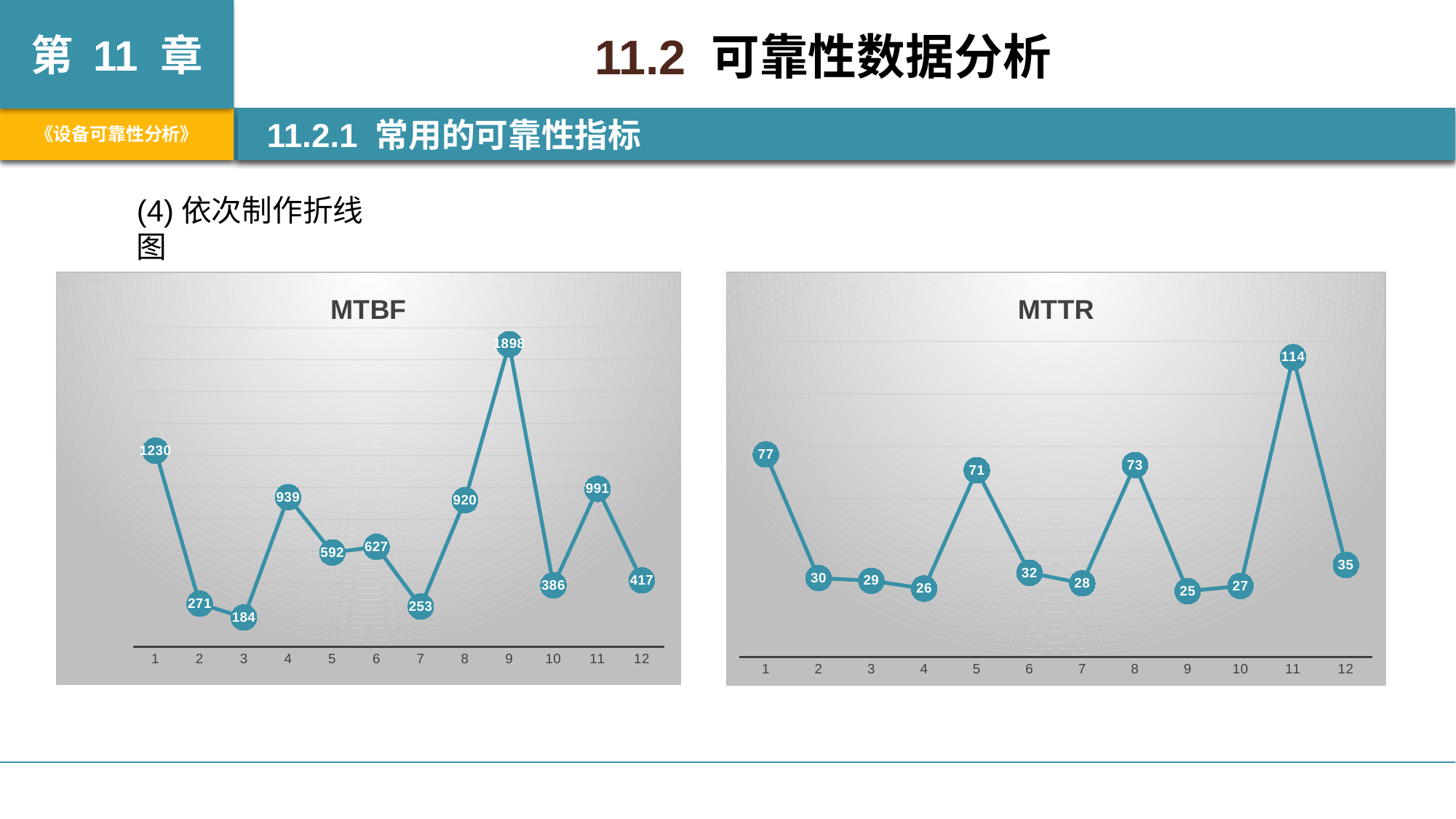

11.2 可靠性数据分析
  11.2.1 常用的可靠性指标
(4)依次制作折线图

### Chart: MTBF

| Category |  |
|---|---|

### Chart: MTTR

| Category |  |
|---|---|